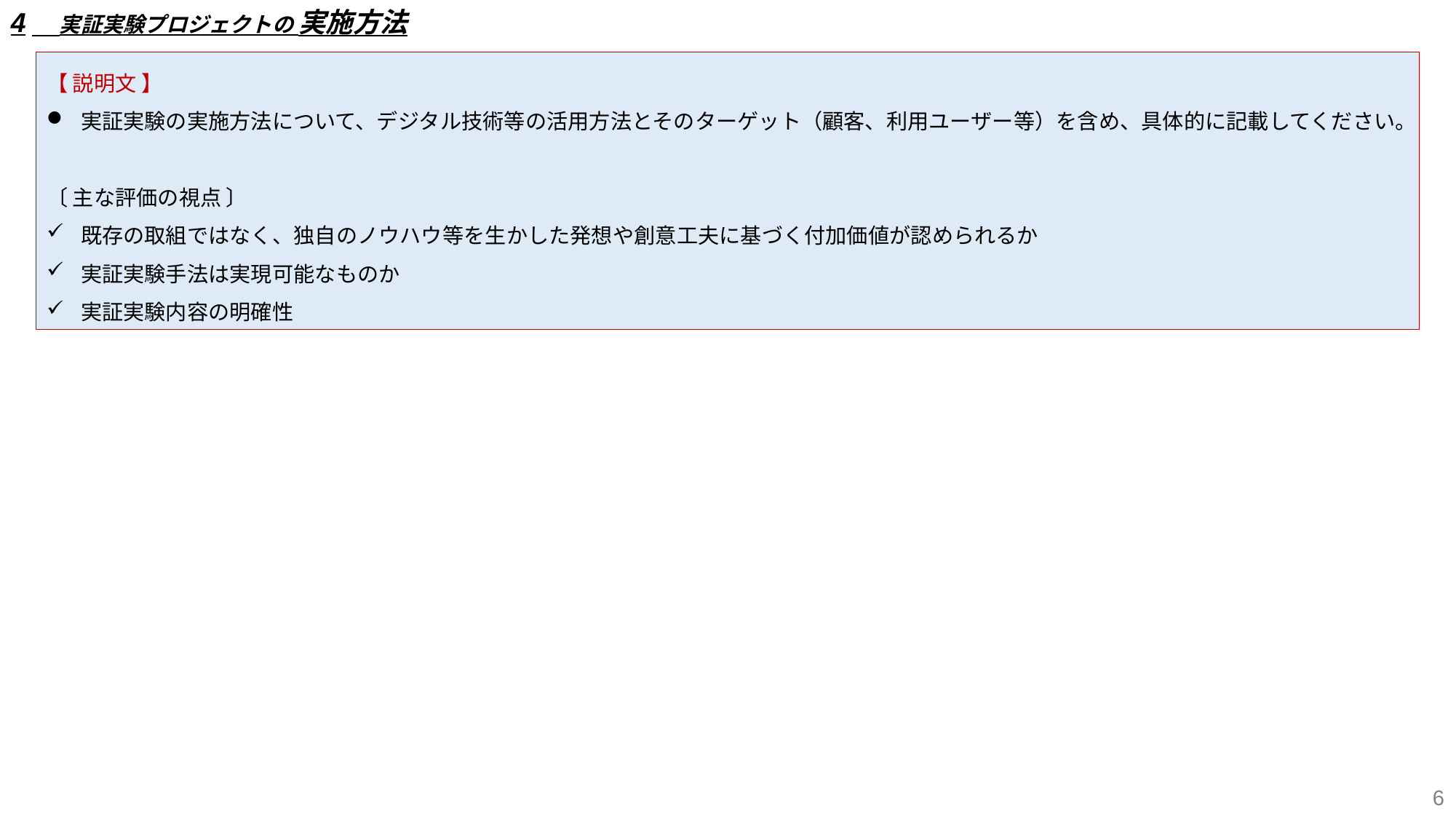

4　実証実験プロジェクトの 実施方法
【 説明文 】
実証実験の実施方法について、デジタル技術等の活用方法とそのターゲット（顧客、利用ユーザー等）を含め、具体的に記載してください。

〔 主な評価の視点 〕
既存の取組ではなく、独自のノウハウ等を生かした発想や創意工夫に基づく付加価値が認められるか
実証実験手法は実現可能なものか
実証実験内容の明確性
6